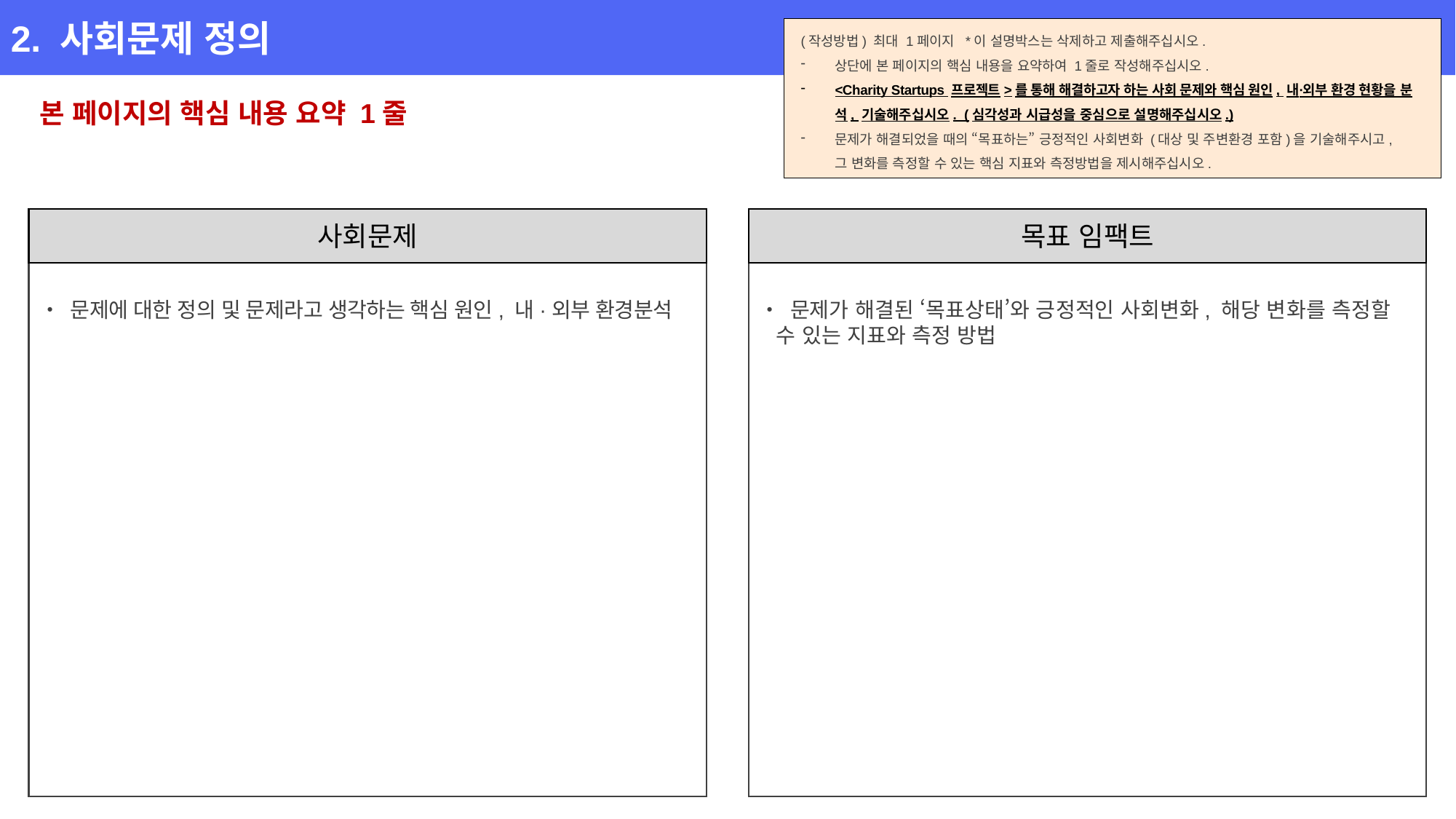

2. 사회문제 정의
(작성방법) 최대 1페이지  *이 설명박스는 삭제하고 제출해주십시오.
상단에 본 페이지의 핵심 내용을 요약하여 1줄로 작성해주십시오.
<Charity Startups 프로젝트>를 통해 해결하고자 하는 사회 문제와 핵심 원인, 내∙외부 환경 현황을 분석, 기술해주십시오.  (심각성과 시급성을 중심으로 설명해주십시오.)
문제가 해결되었을 때의 “목표하는” 긍정적인 사회변화 (대상 및 주변환경 포함)을 기술해주시고,
그 변화를 측정할 수 있는 핵심 지표와 측정방법을 제시해주십시오.
본 페이지의 핵심 내용 요약 1줄
사회문제

목표 임팩트

• 문제에 대한 정의 및 문제라고 생각하는 핵심 원인, 내·외부 환경분석
• 문제가 해결된 ‘목표상태’와 긍정적인 사회변화, 해당 변화를 측정할
  수 있는 지표와 측정 방법